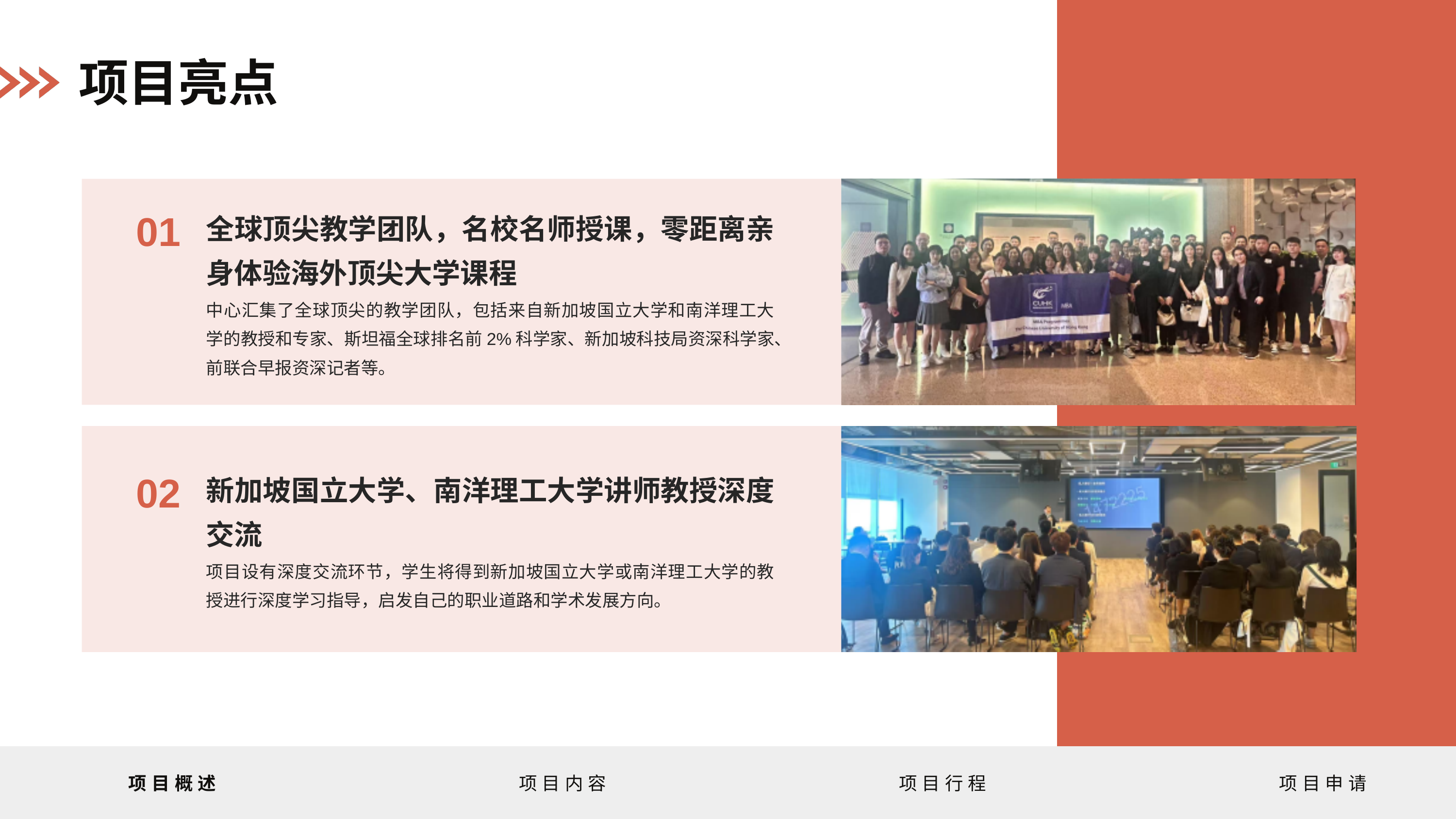

项目亮点

全球顶尖教学团队，名校名师授课，零距离亲身体验海外顶尖大学课程
01
中心汇集了全球顶尖的教学团队，包括来自新加坡国立大学和南洋理工大学的教授和专家、斯坦福全球排名前2%科学家、新加坡科技局资深科学家、前联合早报资深记者等。

新加坡国立大学、南洋理工大学讲师教授深度交流
02
项目设有深度交流环节，学生将得到新加坡国立大学或南洋理工大学的教授进行深度学习指导，启发自己的职业道路和学术发展方向。

项目概述
项目内容
项目行程
项目申请